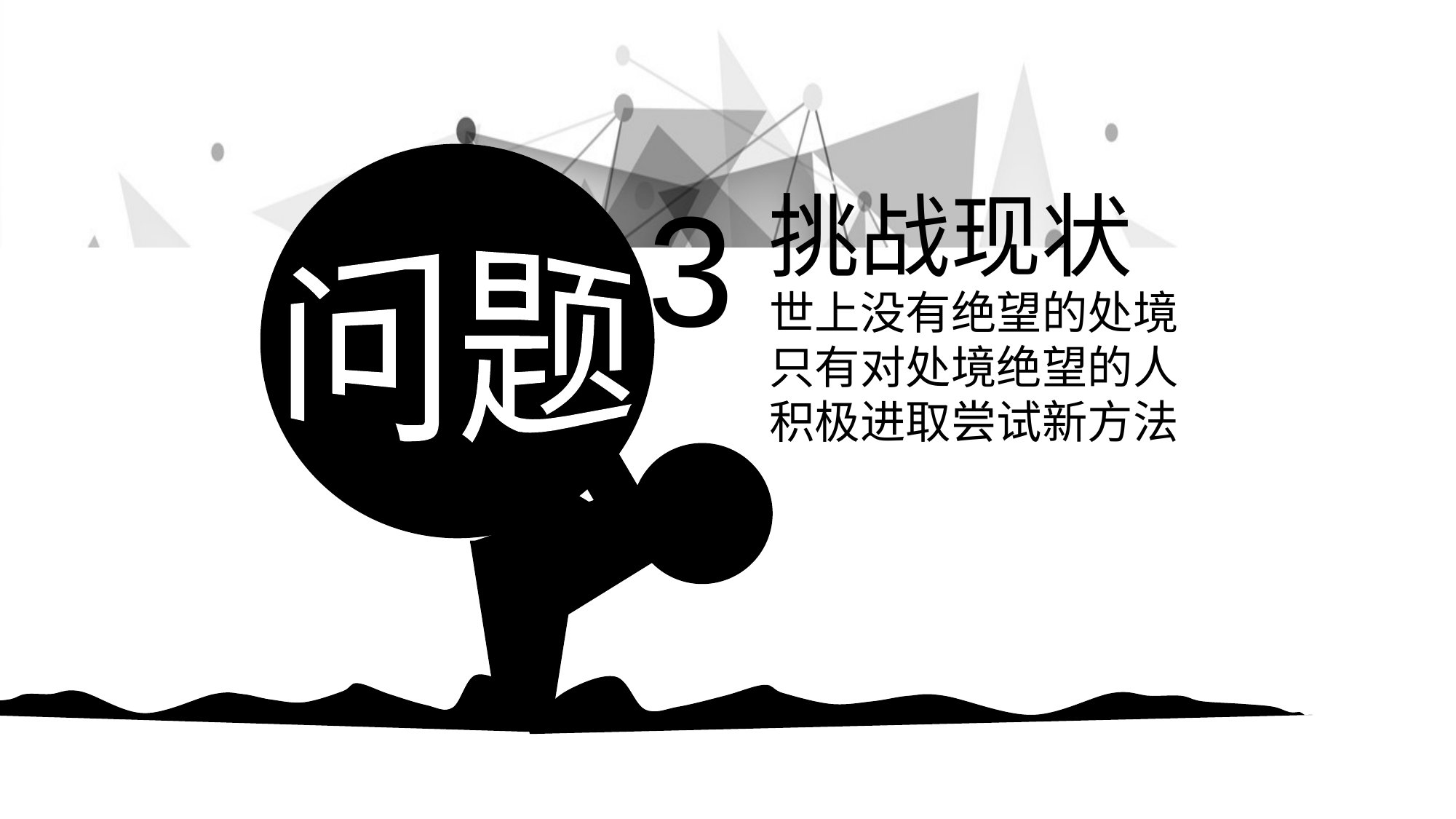

3
挑战现状
问题
世上没有绝望的处境
只有对处境绝望的人
积极进取尝试新方法